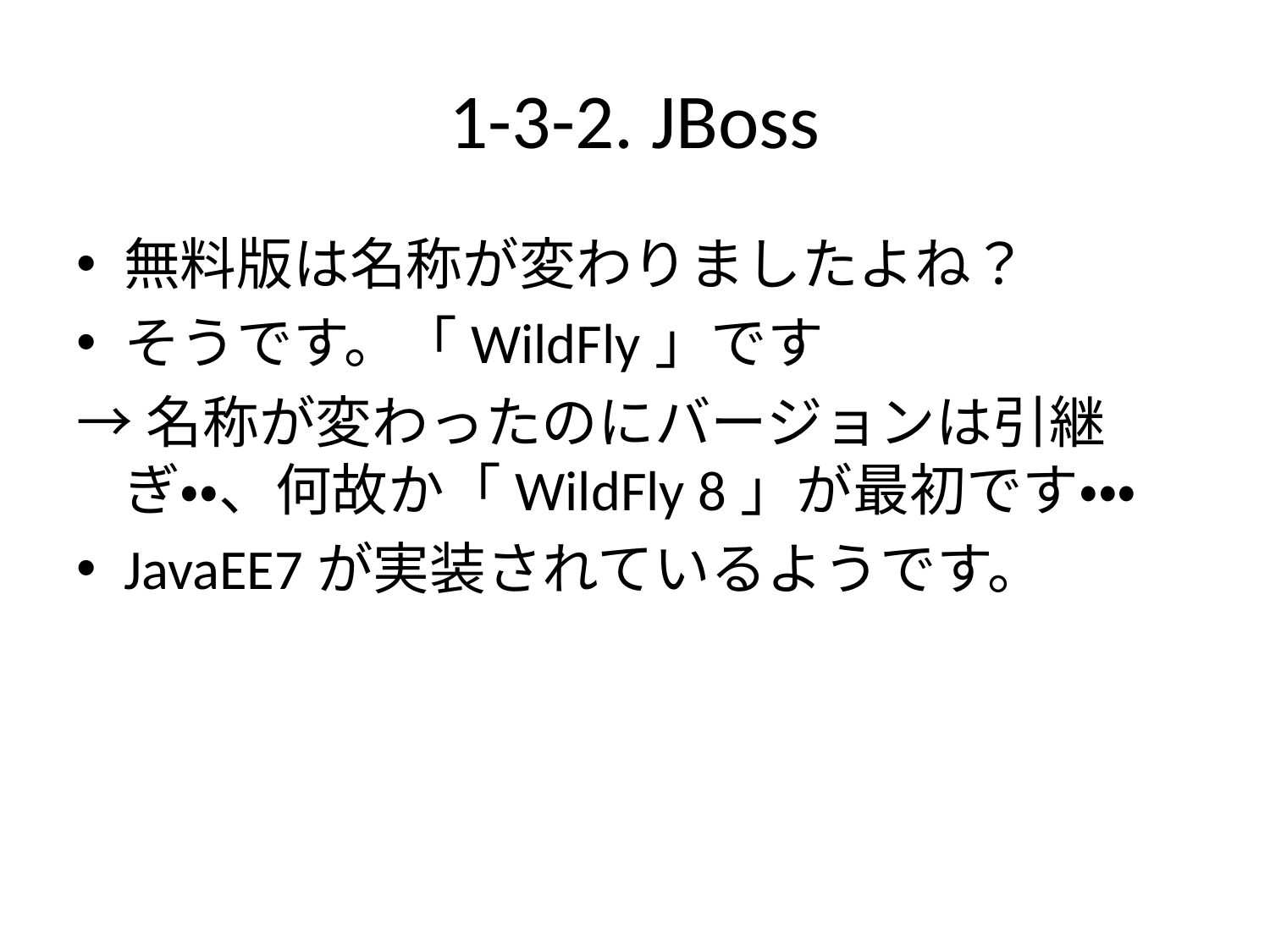

# 1-3-2. JBoss
無料版は名称が変わりましたよね？
そうです。「WildFly」です
→名称が変わったのにバージョンは引継ぎ・・、何故か「WildFly 8」が最初です・・・
JavaEE7が実装されているようです。